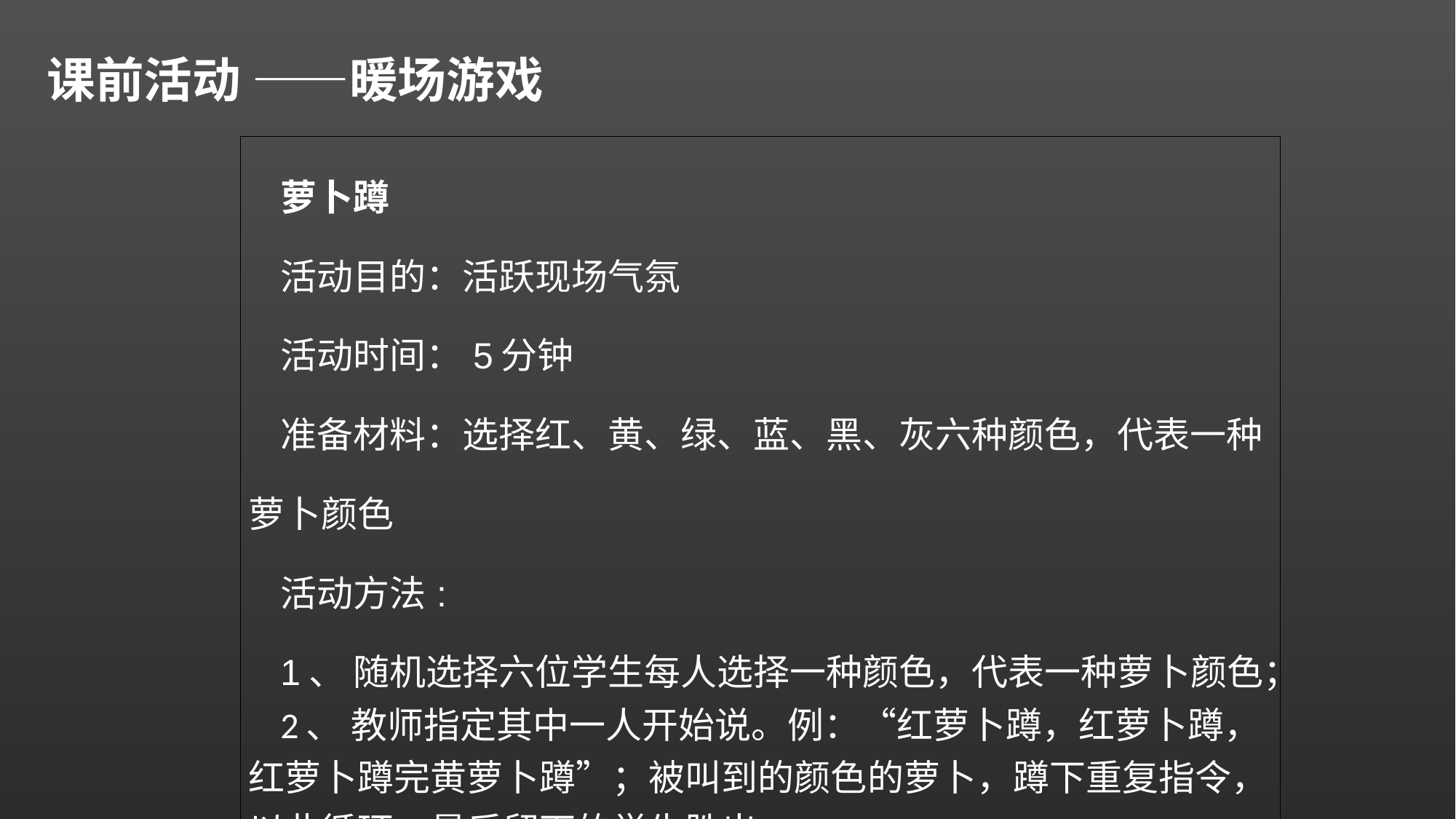

课前活动 ——暖场游戏
| 萝卜蹲 活动目的：活跃现场气氛 活动时间：5分钟 准备材料：选择红、黄、绿、蓝、黑、灰六种颜色，代表一种萝卜颜色 活动方法: 1、 随机选择六位学生每人选择一种颜色，代表一种萝卜颜色； 2、 教师指定其中一人开始说。例：“红萝卜蹲，红萝卜蹲，红萝卜蹲完黄萝卜蹲”；被叫到的颜色的萝卜，蹲下重复指令，以此循环；最后留下的学生胜出。 |
| --- |